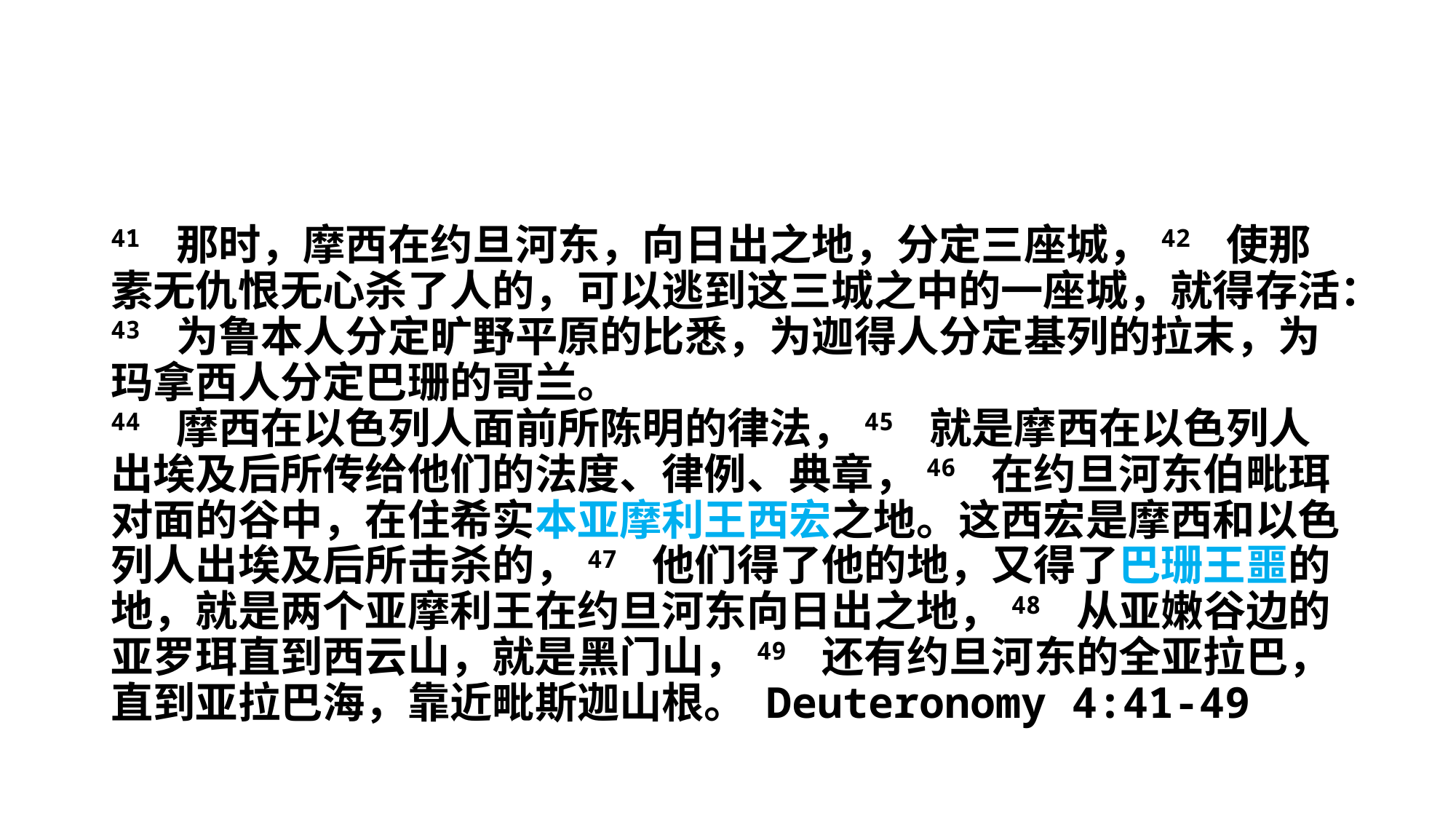

#
41 那时，摩西在约旦河东，向日出之地，分定三座城，42 使那素无仇恨无心杀了人的，可以逃到这三城之中的一座城，就得存活：43 为鲁本人分定旷野平原的比悉，为迦得人分定基列的拉末，为玛拿西人分定巴珊的哥兰。
44 摩西在以色列人面前所陈明的律法，45 就是摩西在以色列人出埃及后所传给他们的法度、律例、典章，46 在约旦河东伯毗珥对面的谷中，在住希实本亚摩利王西宏之地。这西宏是摩西和以色列人出埃及后所击杀的，47 他们得了他的地，又得了巴珊王噩的地，就是两个亚摩利王在约旦河东向日出之地，48 从亚嫩谷边的亚罗珥直到西云山，就是黑门山，49 还有约旦河东的全亚拉巴，直到亚拉巴海，靠近毗斯迦山根。 Deuteronomy 4:41-49